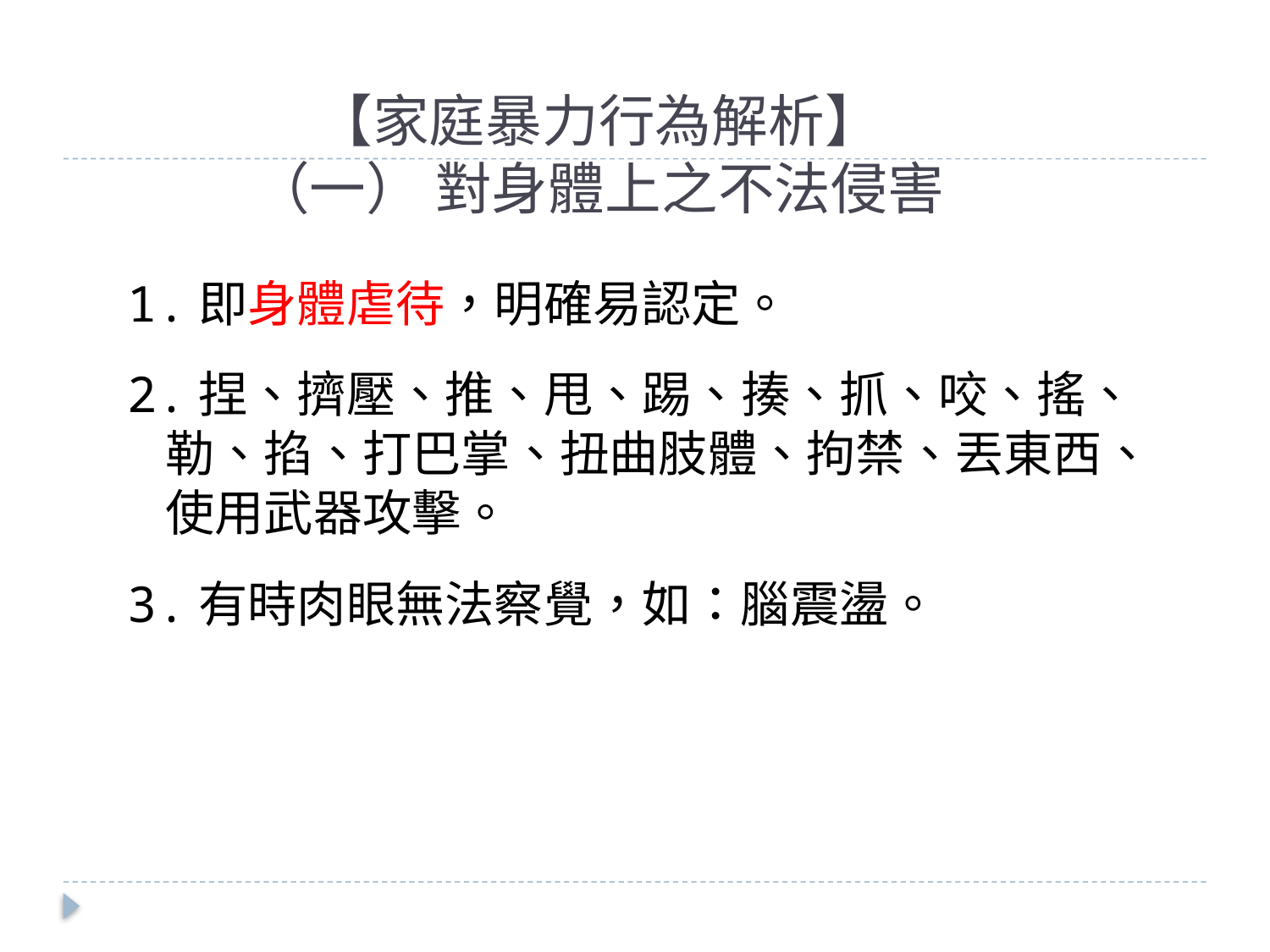

# 【家庭暴力行為解析】 （一） 對身體上之不法侵害
1.即身體虐待，明確易認定。
2.捏、擠壓、推、甩、踢、揍、抓、咬、搖、勒、掐、打巴掌、扭曲肢體、拘禁、丟東西、使用武器攻擊。
3.有時肉眼無法察覺，如：腦震盪。